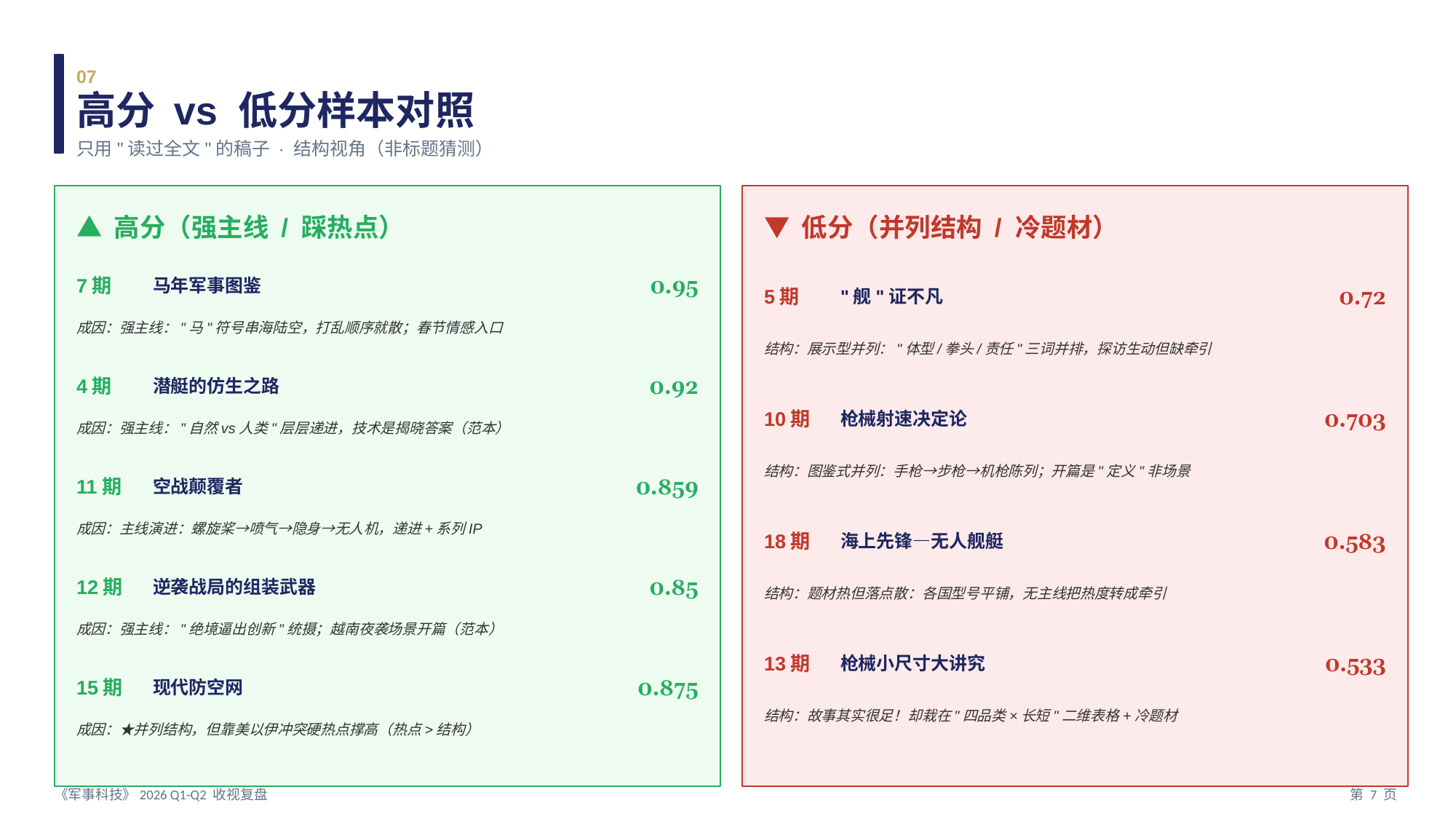

07

高分 vs 低分样本对照
只用"读过全文"的稿子 · 结构视角（非标题猜测）

▲ 高分（强主线 / 踩热点）
▼ 低分（并列结构 / 冷题材）
7期
马年军事图鉴
0.95
5期
"舰"证不凡
0.72
成因：强主线："马"符号串海陆空，打乱顺序就散；春节情感入口
结构：展示型并列："体型/拳头/责任"三词并排，探访生动但缺牵引
4期
潜艇的仿生之路
0.92
10期
枪械射速决定论
0.703
成因：强主线："自然vs人类"层层递进，技术是揭晓答案（范本）
结构：图鉴式并列：手枪→步枪→机枪陈列；开篇是"定义"非场景
11期
空战颠覆者
0.859
成因：主线演进：螺旋桨→喷气→隐身→无人机，递进+系列IP
18期
海上先锋—无人舰艇
0.583
结构：题材热但落点散：各国型号平铺，无主线把热度转成牵引
12期
逆袭战局的组装武器
0.85
成因：强主线："绝境逼出创新"统摄；越南夜袭场景开篇（范本）
13期
枪械小尺寸大讲究
0.533
15期
现代防空网
0.875
结构：故事其实很足！却栽在"四品类×长短"二维表格+冷题材
成因：★并列结构，但靠美以伊冲突硬热点撑高（热点>结构）
《军事科技》2026 Q1-Q2 收视复盘
第 7 页